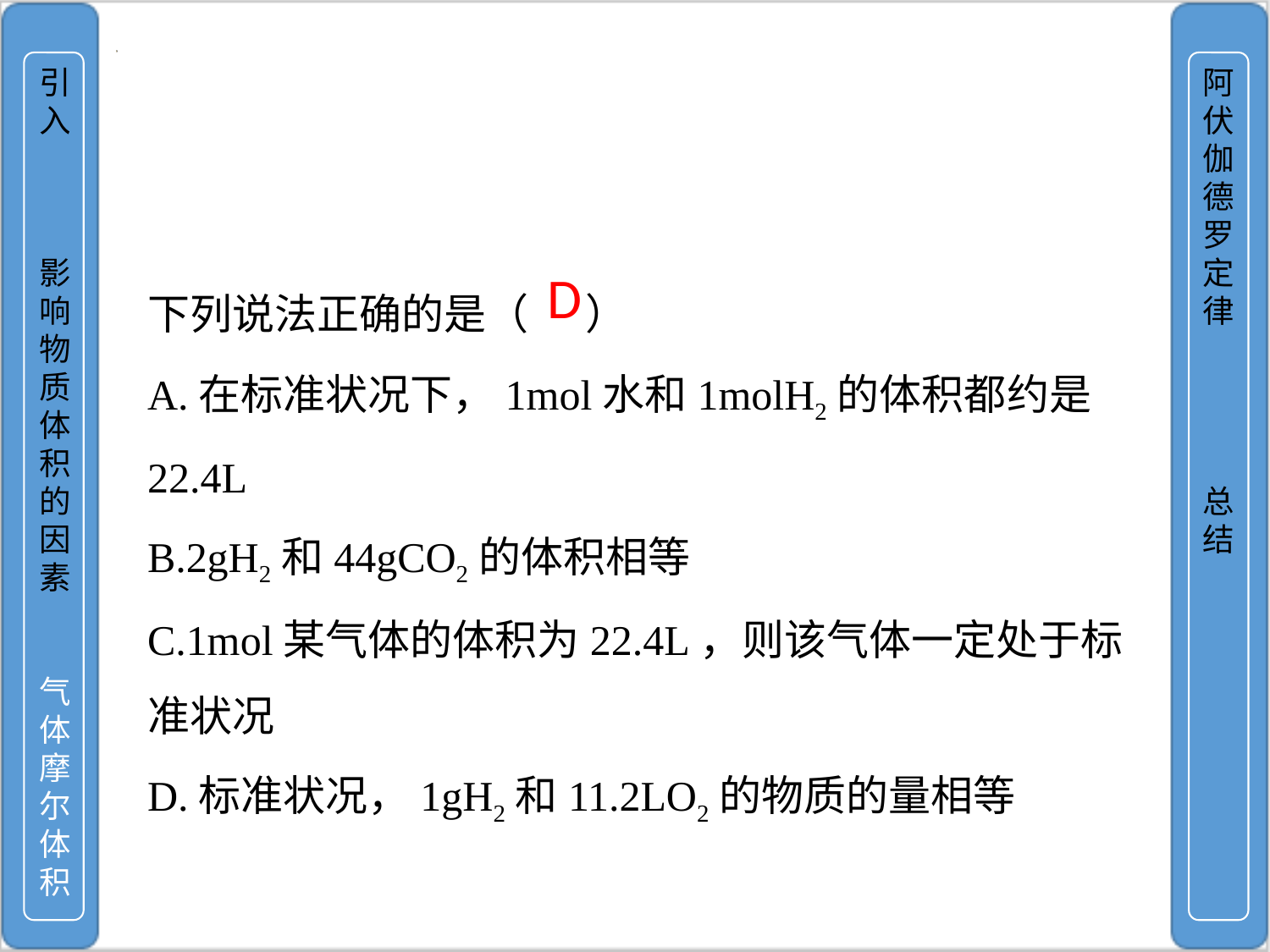

引入

影响物质体积的因素

气体摩尔体积

阿伏伽德罗定律

总结

下列说法正确的是（      ）
A.在标准状况下，1mol水和1molH2的体积都约是22.4L
B.2gH2和44gCO2的体积相等
C.1mol某气体的体积为22.4L，则该气体一定处于标准状况
D.标准状况，1gH2和11.2LO2的物质的量相等
D